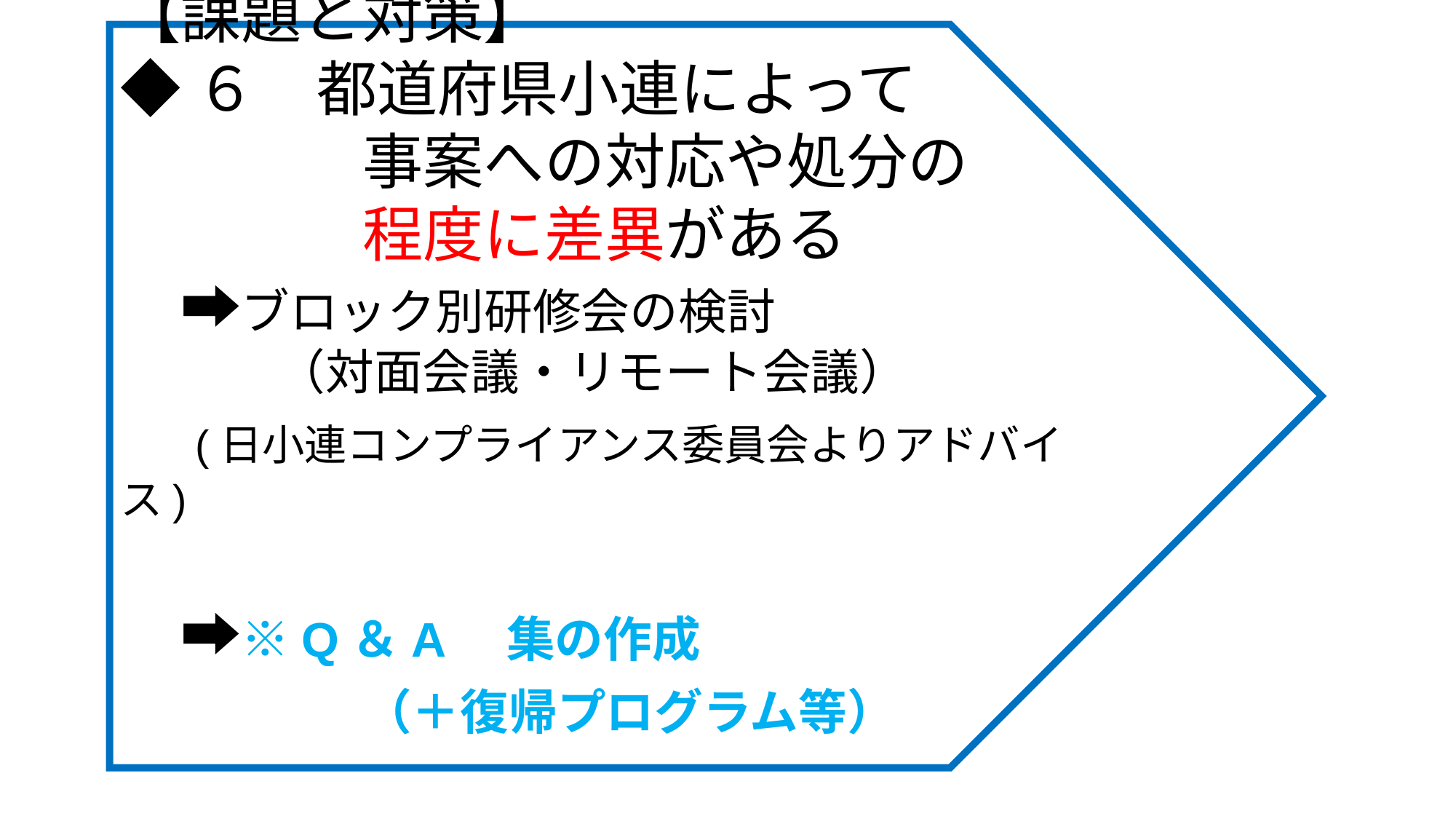

【課題と対策】
◆６　都道府県小連によって
　　　　事案への対応や処分の
　　　　程度に差異がある
　➡ブロック別研修会の検討
　　　 （対面会議・リモート会議）
　(日小連コンプライアンス委員会よりアドバイス)

　➡※Q＆A　集の作成
　　　　　（＋復帰プログラム等）